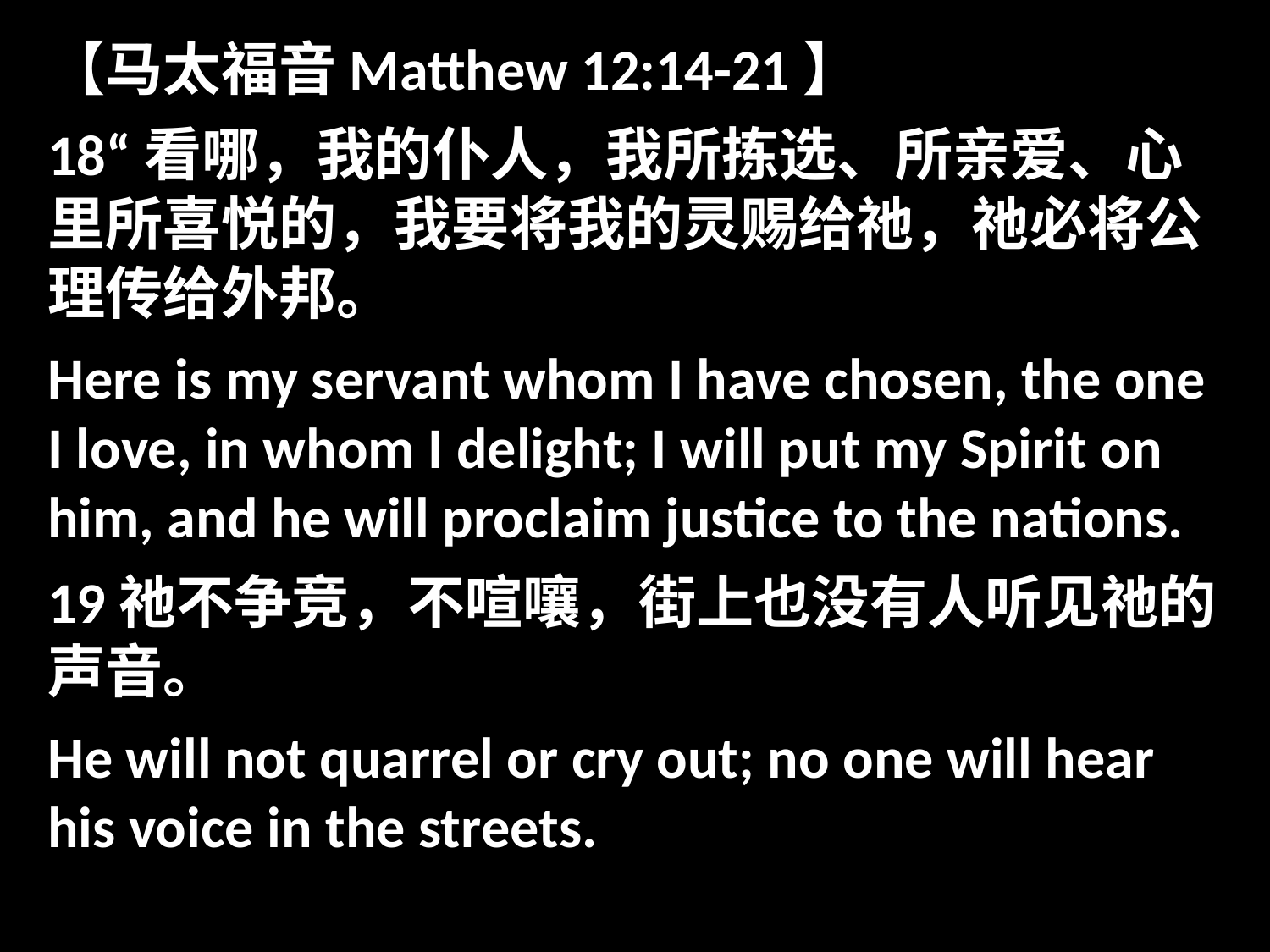

【马太福音Matthew 12:14-21】
18“看哪，我的仆人，我所拣选、所亲爱、心里所喜悦的，我要将我的灵赐给祂，祂必将公理传给外邦。
Here is my servant whom I have chosen, the one I love, in whom I delight; I will put my Spirit on him, and he will proclaim justice to the nations.
19祂不争竞，不喧嚷，街上也没有人听见祂的声音。
He will not quarrel or cry out; no one will hear his voice in the streets.